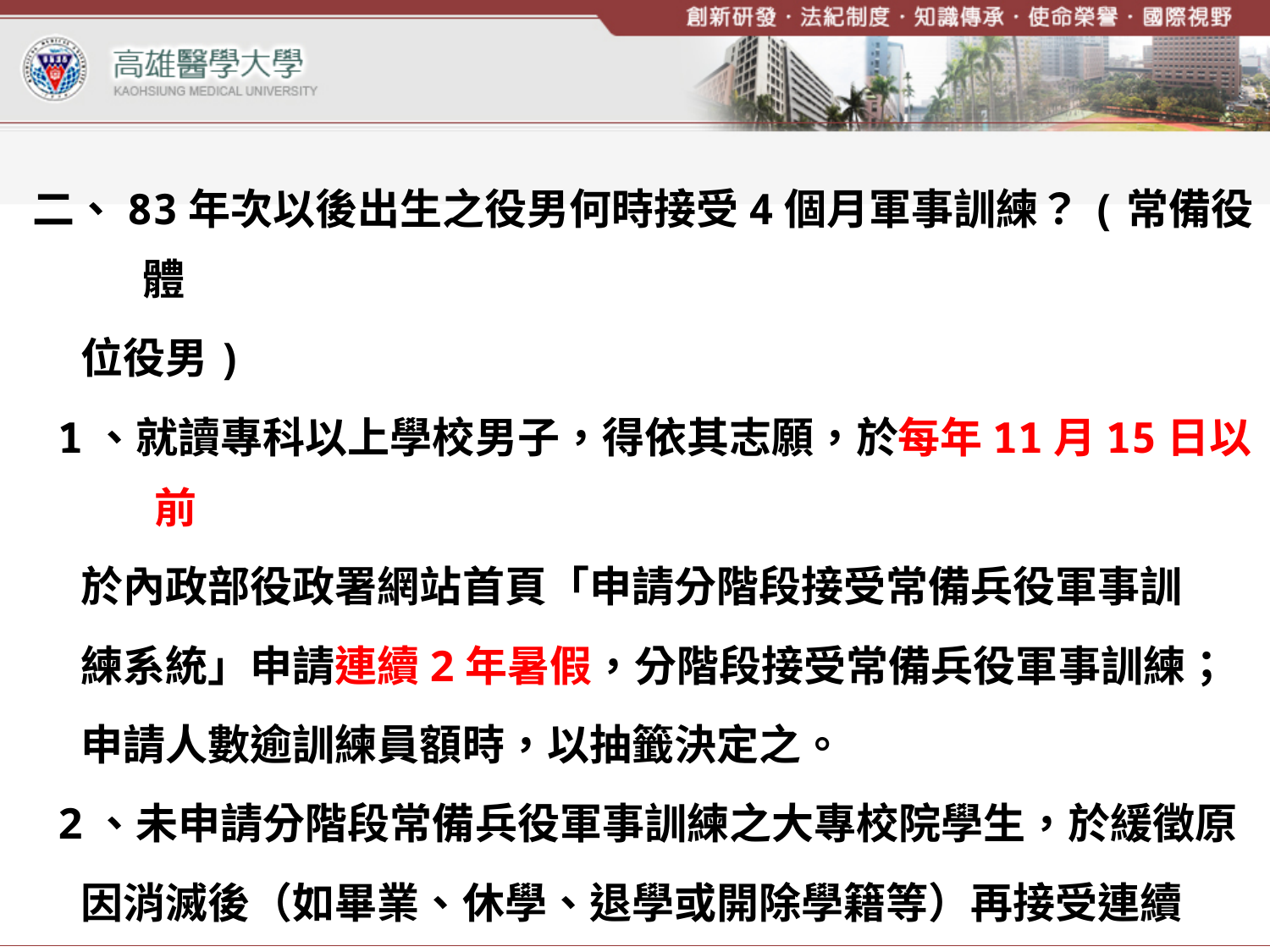

二、83年次以後出生之役男何時接受4個月軍事訓練？(常備役體
    位役男)
 1、就讀專科以上學校男子，得依其志願，於每年11月15日以前
    於內政部役政署網站首頁「申請分階段接受常備兵役軍事訓
    練系統」申請連續2年暑假，分階段接受常備兵役軍事訓練；
    申請人數逾訓練員額時，以抽籤決定之。
 2、未申請分階段常備兵役軍事訓練之大專校院學生，於緩徵原
    因消滅後（如畢業、休學、退學或開除學籍等）再接受連續
    4個月常備兵役軍事訓練。